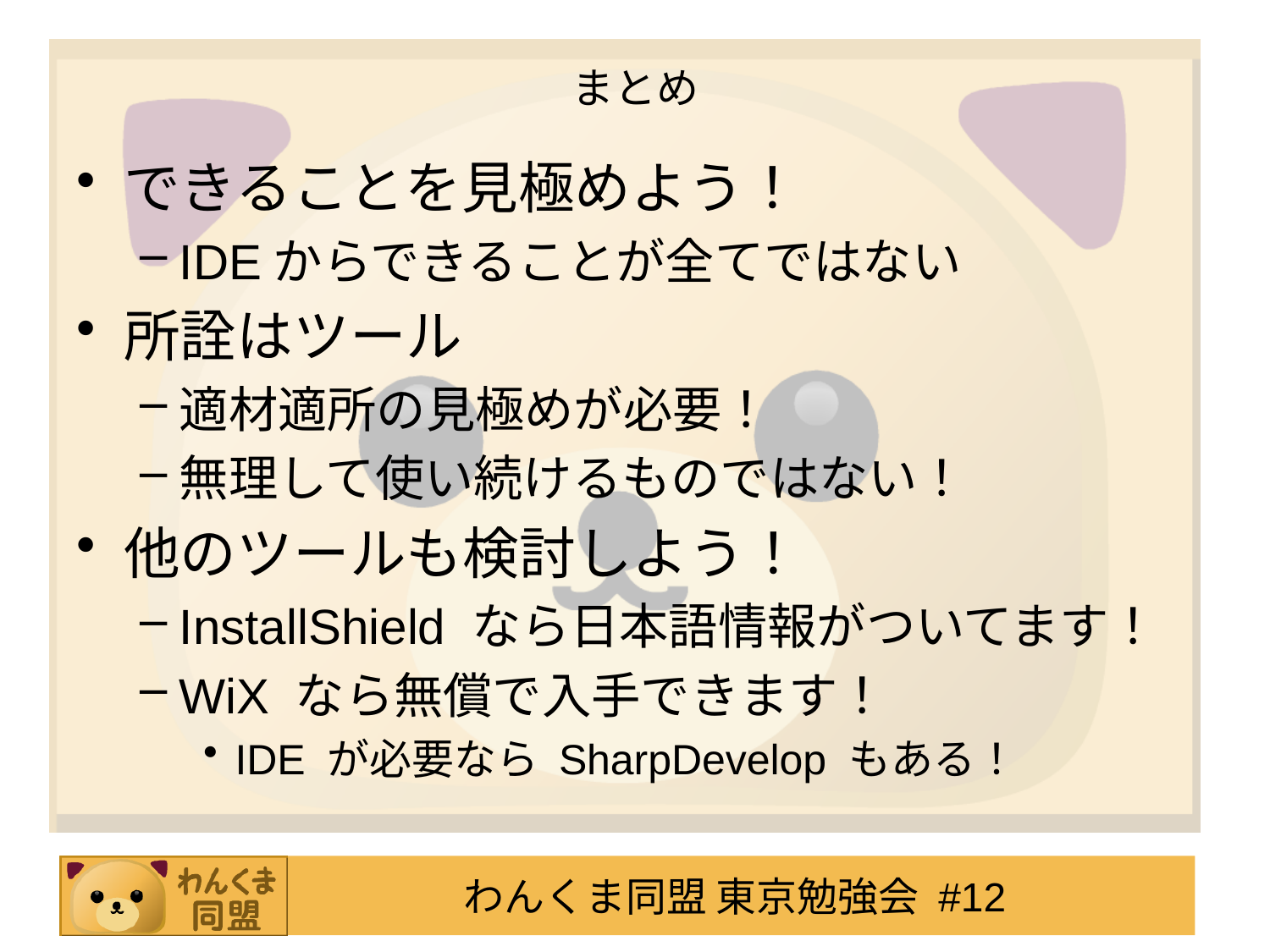

# まとめ
できることを見極めよう！
IDEからできることが全てではない
所詮はツール
適材適所の見極めが必要！
無理して使い続けるものではない！
他のツールも検討しよう！
InstallShield なら日本語情報がついてます！
WiX なら無償で入手できます！
IDE が必要なら SharpDevelop もある！